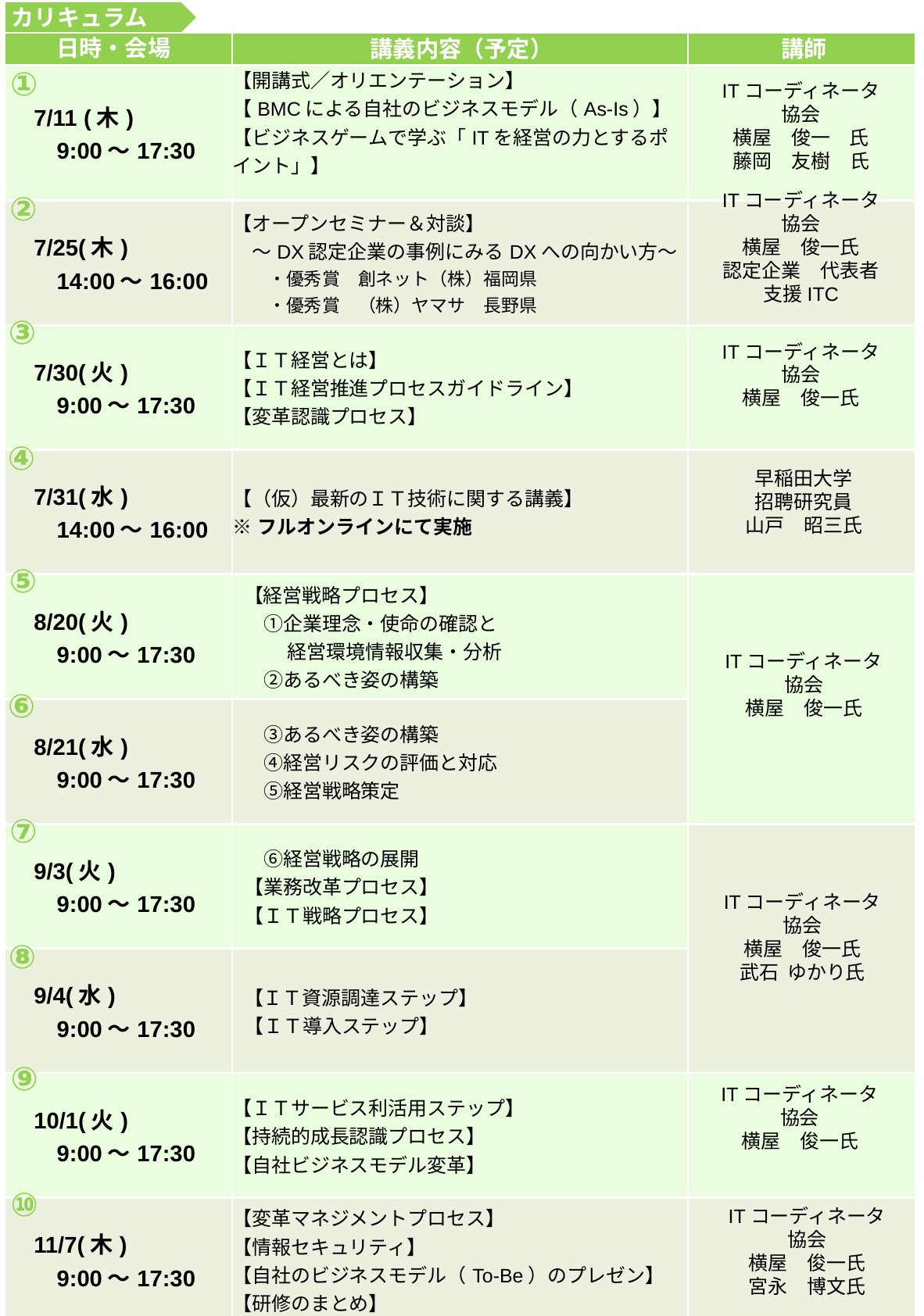

カリキュラム

日時・会場
講義内容（予定）
講師
|  |  |  |
| --- | --- | --- |
| 7/11 (木) 　　9:00～17:30 | 【開講式／オリエンテーション】 【BMCによる自社のビジネスモデル（As-Is）】 【ビジネスゲームで学ぶ「ITを経営の力とするポイント」】 |  |
| 7/25(木) 　　14:00～16:00 | 【オープンセミナー＆対談】 　～DX認定企業の事例にみるDXへの向かい方～ 　　・優秀賞　創ネット（株）福岡県 　　・優秀賞　（株）ヤマサ　長野県 |  |
| 7/30(火) 　　9:00～17:30 | 【ＩＴ経営とは】 【ＩＴ経営推進プロセスガイドライン】 【変革認識プロセス】 |  |
| 7/31(水) 　　14:00～16:00 | 【（仮）最新のＩＴ技術に関する講義】 ※フルオンラインにて実施 |  |
| 8/20(火) 　　9:00～17:30 | 【経営戦略プロセス】 　①企業理念・使命の確認と 　　 経営環境情報収集・分析 　②あるべき姿の構築 |  |
| 8/21(水) 　　9:00～17:30 | ③あるべき姿の構築 　④経営リスクの評価と対応 　⑤経営戦略策定 |  |
| 9/3(火) 　　9:00～17:30 | ⑥経営戦略の展開 【業務改革プロセス】 【ＩＴ戦略プロセス】 |  |
| 9/4(水) 　　9:00～17:30 | 【ＩＴ資源調達ステップ】 【ＩＴ導入ステップ】 | ITコーディネータ協会 横屋　俊一氏 |
| 10/1(火) 　　9:00～17:30 | 【ＩＴサービス利活用ステップ】 【持続的成長認識プロセス】 【自社ビジネスモデル変革】 |  |
| 11/7(木) 　　9:00～17:30 | 【変革マネジメントプロセス】 【情報セキュリティ】 【自社のビジネスモデル（To-Be）のプレゼン】 【研修のまとめ】 |  |
①
ITコーディネータ協会
横屋　俊一　氏
藤岡　友樹　氏
②
ITコーディネータ協会
横屋　俊一氏
認定企業　代表者
支援ITC

③
ITコーディネータ協会
横屋　俊一氏
④
早稲田大学
招聘研究員
山戸　昭三氏

⑤
ITコーディネータ協会
横屋　俊一氏

⑥
⑦
ITコーディネータ協会
横屋　俊一氏
武石  ゆかり氏

⑧
⑨
ITコーディネータ協会
横屋　俊一氏

⑩
ITコーディネータ協会
横屋　俊一氏
宮永　博文氏